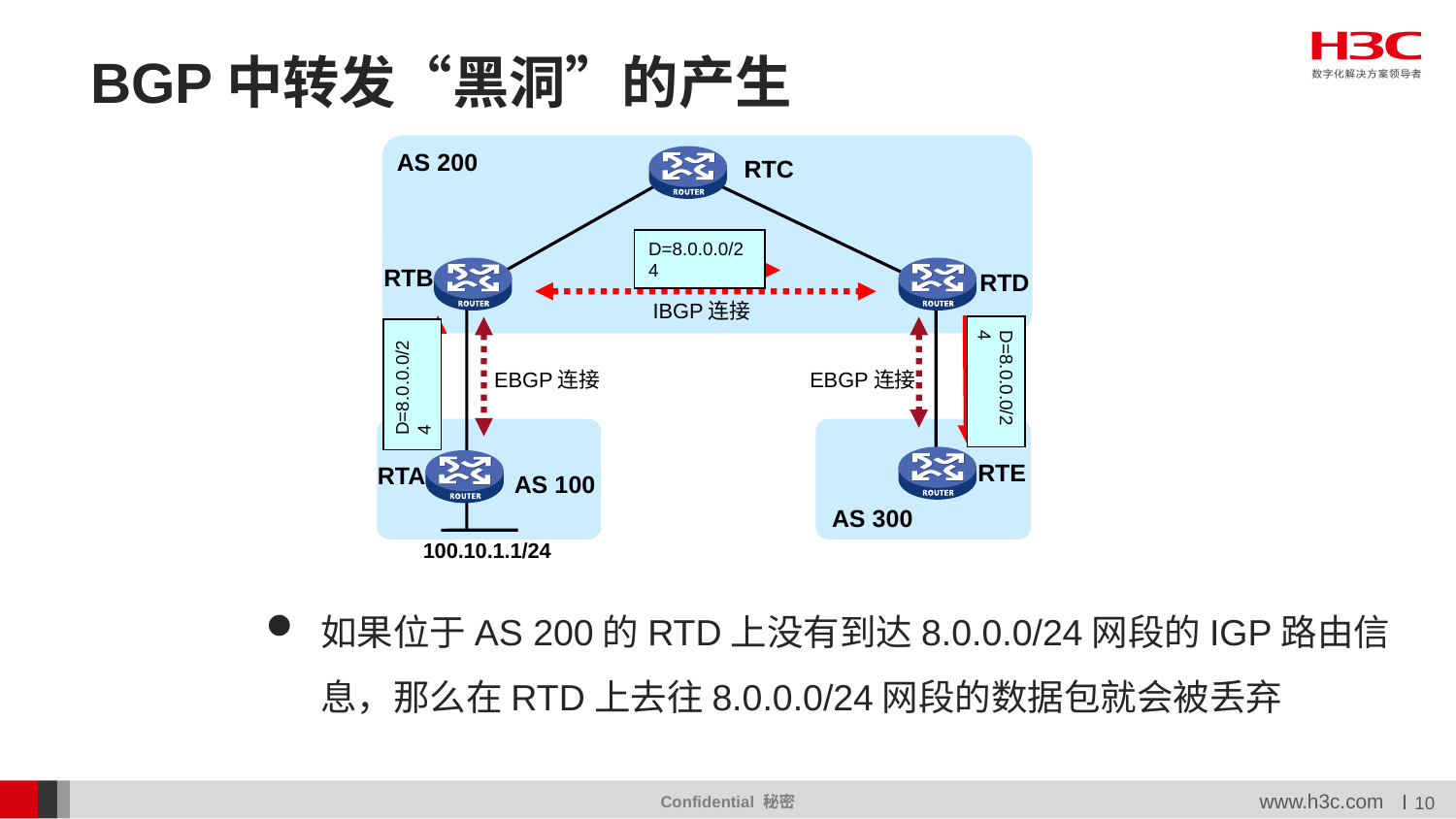

# BGP中转发“黑洞”的产生

AS 200

RTC

D=8.0.0.0/24

RTB
RTD

IBGP连接

D=8.0.0.0/24
D=8.0.0.0/24
EBGP连接
EBGP连接

RTE
RTA
AS 100
AS 300
100.10.1.1/24

如果位于AS 200的RTD上没有到达8.0.0.0/24网段的IGP路由信息，那么在RTD上去往8.0.0.0/24网段的数据包就会被丢弃